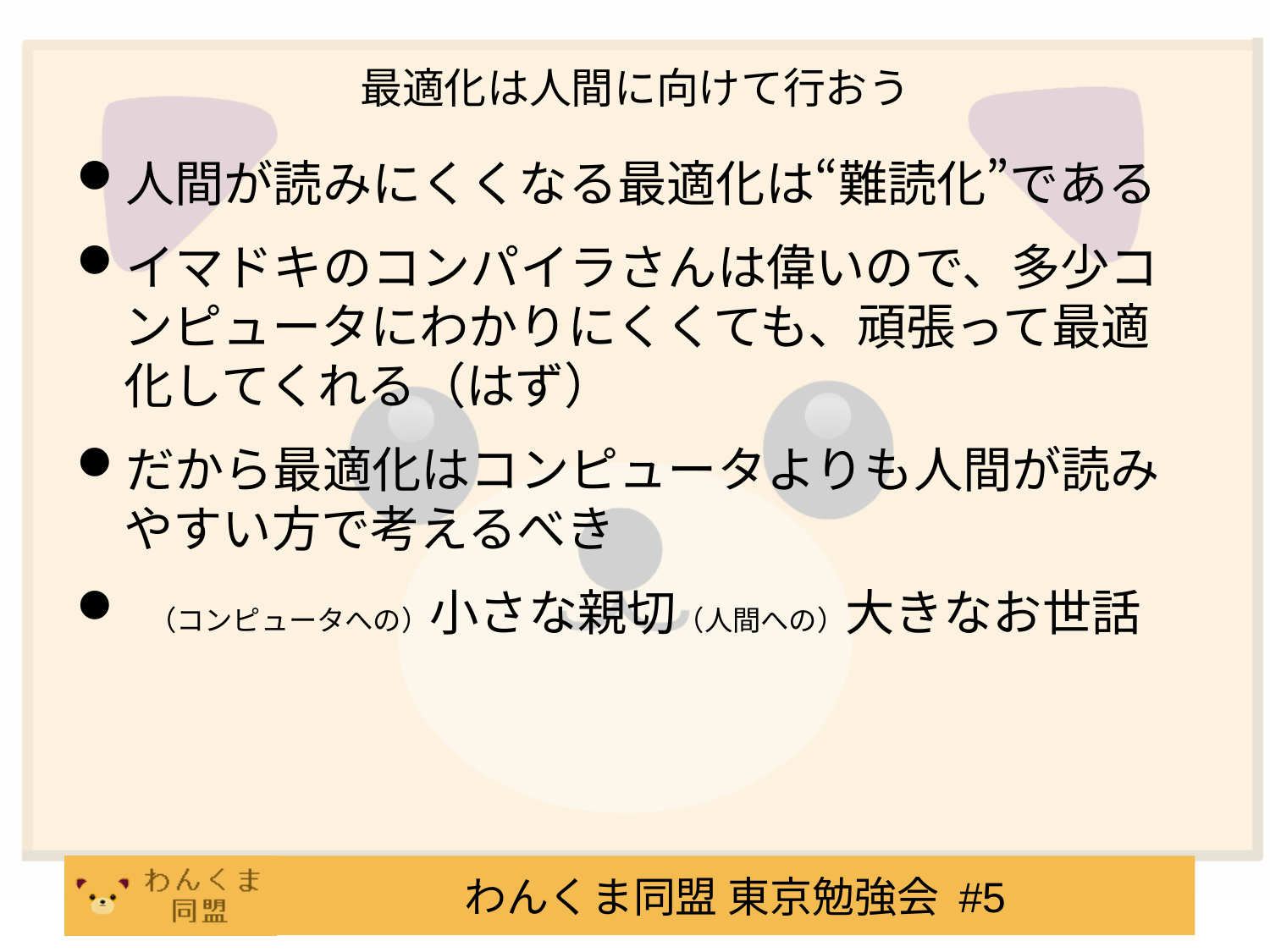

# 最適化は人間に向けて行おう
人間が読みにくくなる最適化は“難読化”である
イマドキのコンパイラさんは偉いので、多少コンピュータにわかりにくくても、頑張って最適化してくれる（はず）
だから最適化はコンピュータよりも人間が読みやすい方で考えるべき
 （コンピュータへの）小さな親切（人間への）大きなお世話